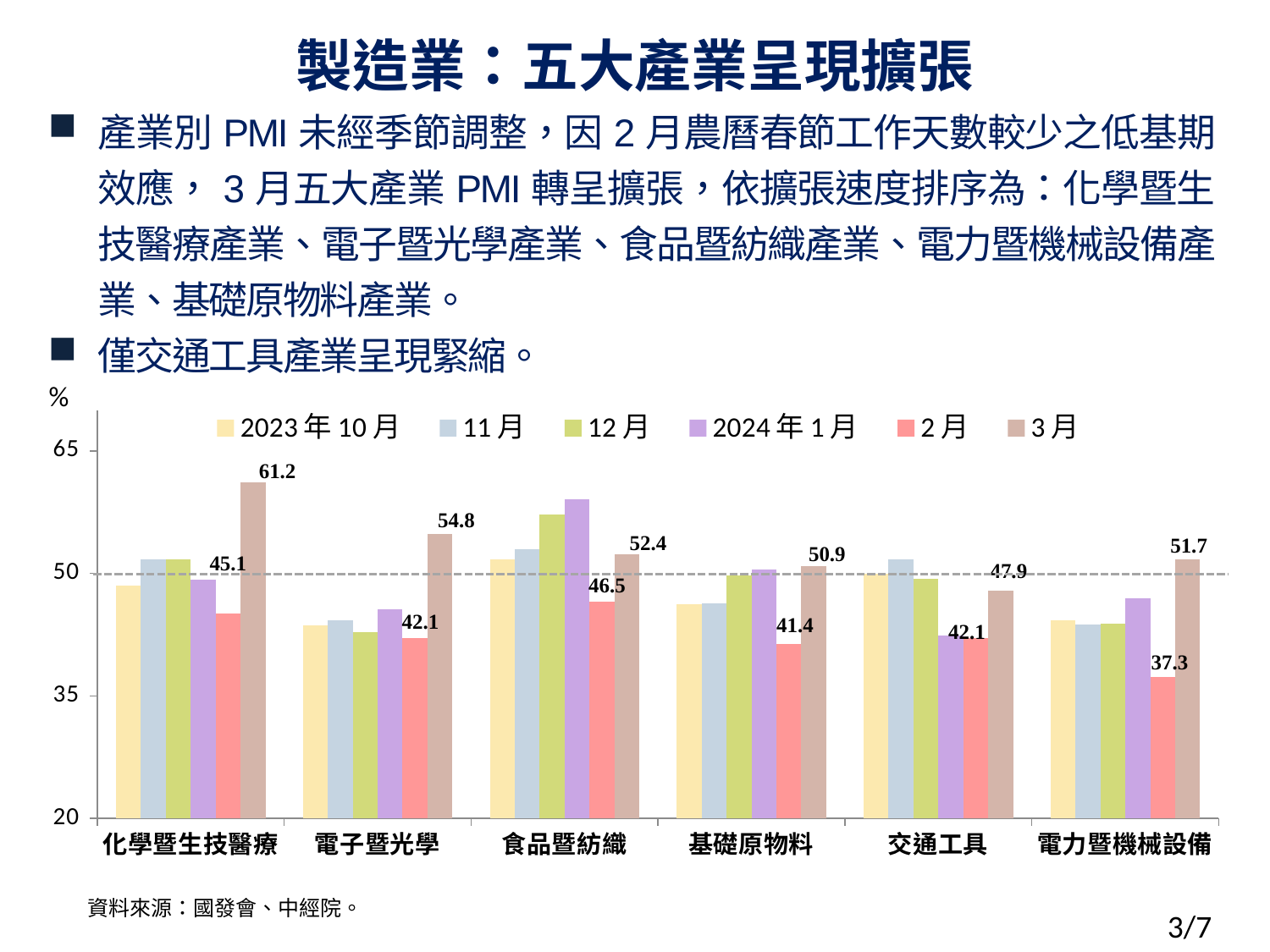

# 製造業：五大產業呈現擴張
產業別PMI未經季節調整，因2月農曆春節工作天數較少之低基期效應，3月五大產業PMI轉呈擴張，依擴張速度排序為：化學暨生技醫療產業、電子暨光學產業、食品暨紡織產業、電力暨機械設備產業、基礎原物料產業。
僅交通工具產業呈現緊縮。

### Chart

| Category | 2023年10月 | 11月 | 12月 | 2024年1月 | 2月 | 3月 |
|---|---|---|---|---|---|---|
| 化學暨生技醫療 | 48.5 | 51.7 | 51.7 | 49.2 | 45.1 | 61.2 |
| 電子暨光學 | 43.6 | 44.3 | 42.8 | 45.6 | 42.1 | 54.8 |
| 食品暨紡織 | 51.7 | 53.0 | 57.2 | 59.1 | 46.5 | 52.4 |
| 基礎原物料 | 46.2 | 46.3 | 49.8 | 50.5 | 41.4 | 50.9 |
| 交通工具 | 50.0 | 51.7 | 49.4 | 42.4 | 42.1 | 47.9 |
| 電力暨機械設備 | 44.3 | 43.7 | 43.9 | 47.0 | 37.3 | 51.7 |
%
資料來源：國發會、中經院。